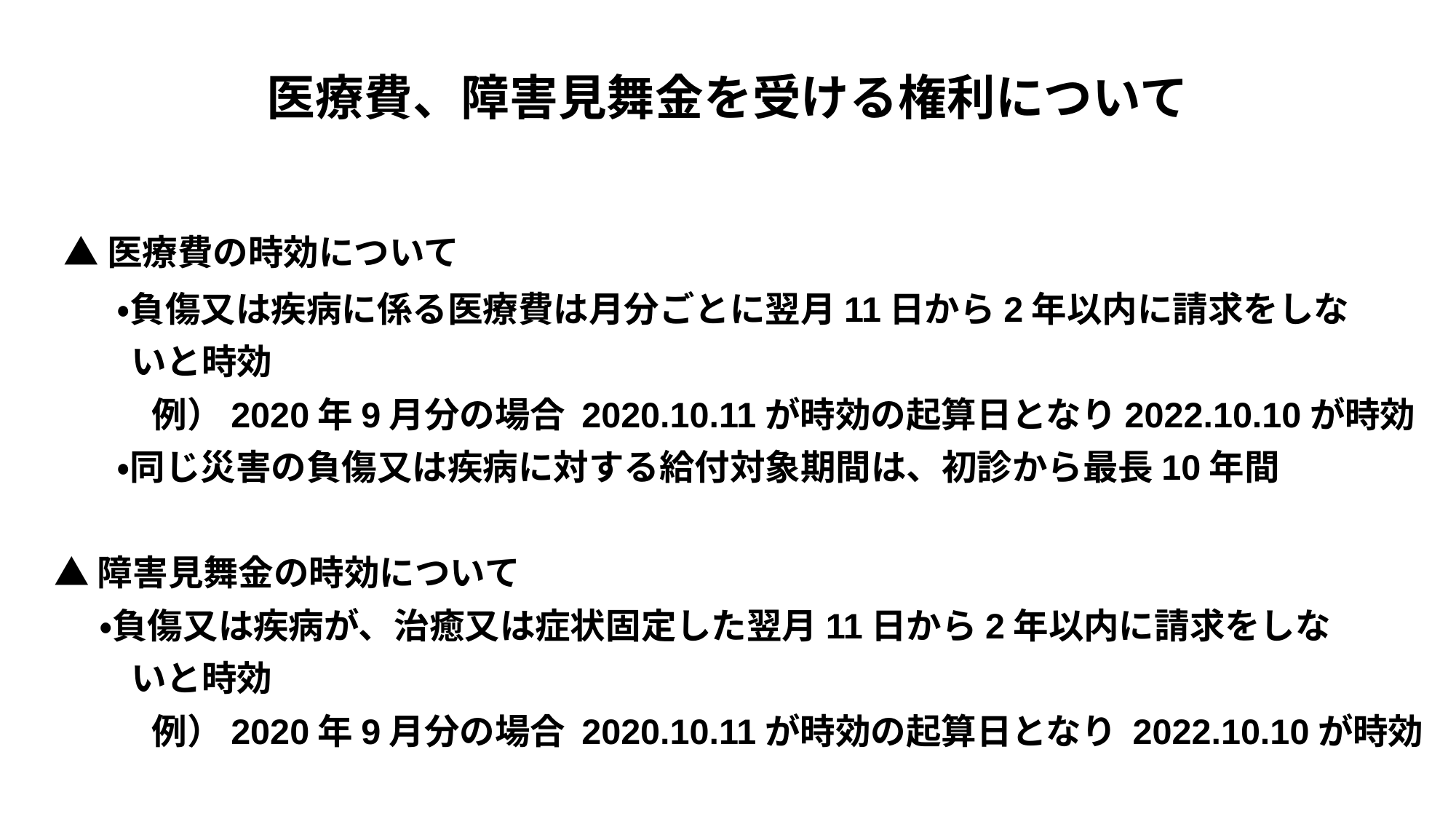

医療費、障害見舞金を受ける権利について

　▲ 医療費の時効について
　　　・負傷又は疾病に係る医療費は月分ごとに翌月11日から2年以内に請求をしな
              いと時効
　　　　例）2020年9月分の場合 2020.10.11が時効の起算日となり2022.10.10が時効
　　　・同じ災害の負傷又は疾病に対する給付対象期間は、初診から最長10年間

　 ▲ 障害見舞金の時効について
          ・負傷又は疾病が、治癒又は症状固定した翌月11日から2年以内に請求をしな
              いと時効
　　　　例）2020年9月分の場合 2020.10.11が時効の起算日となり 2022.10.10が時効